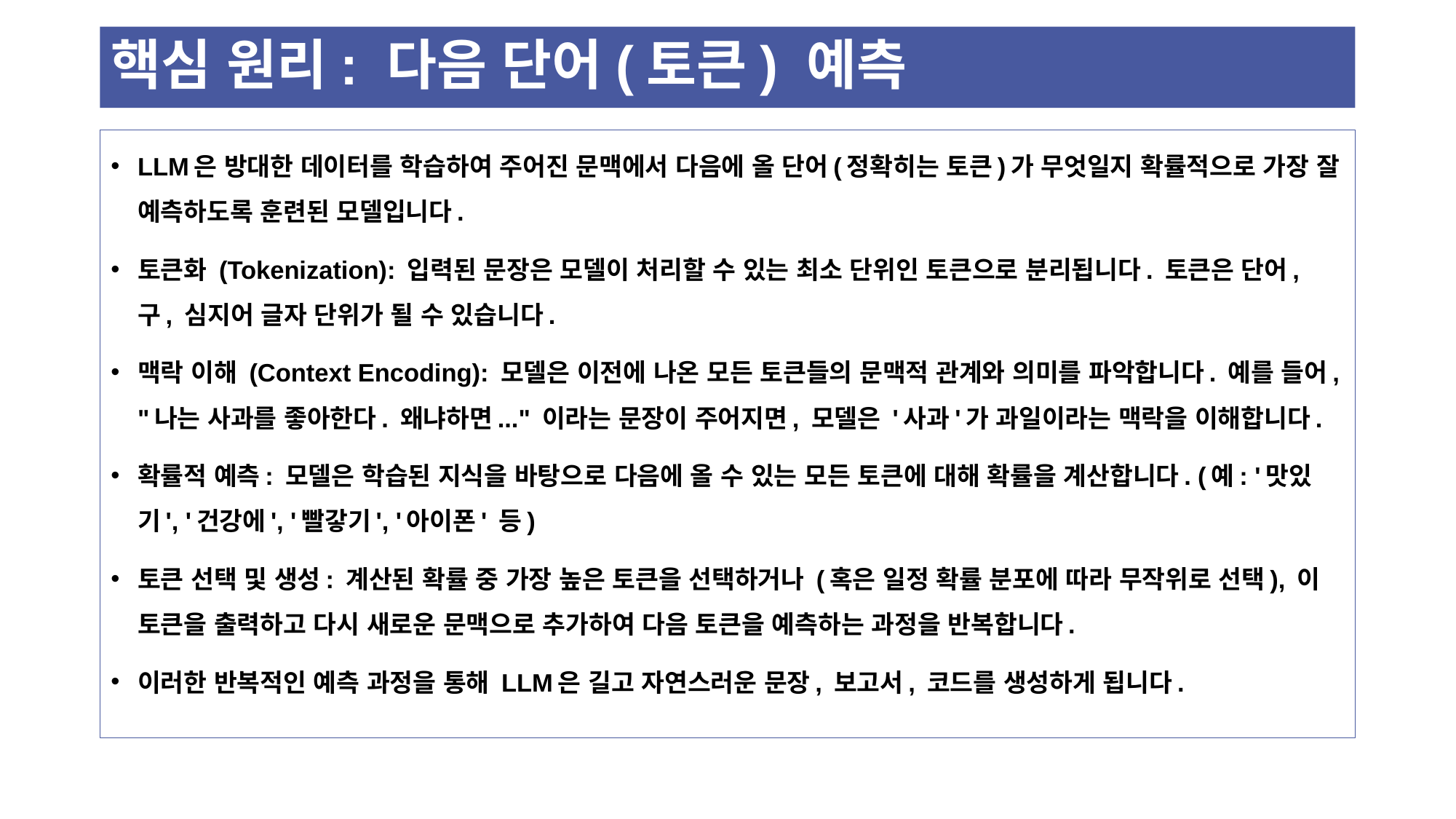

# 핵심 원리: 다음 단어(토큰) 예측
LLM은 방대한 데이터를 학습하여 주어진 문맥에서 다음에 올 단어(정확히는 토큰)가 무엇일지 확률적으로 가장 잘 예측하도록 훈련된 모델입니다.
토큰화 (Tokenization): 입력된 문장은 모델이 처리할 수 있는 최소 단위인 토큰으로 분리됩니다. 토큰은 단어, 구, 심지어 글자 단위가 될 수 있습니다.
맥락 이해 (Context Encoding): 모델은 이전에 나온 모든 토큰들의 문맥적 관계와 의미를 파악합니다. 예를 들어, "나는 사과를 좋아한다. 왜냐하면..." 이라는 문장이 주어지면, 모델은 '사과'가 과일이라는 맥락을 이해합니다.
확률적 예측: 모델은 학습된 지식을 바탕으로 다음에 올 수 있는 모든 토큰에 대해 확률을 계산합니다. (예: '맛있기', '건강에', '빨갛기', '아이폰' 등)
토큰 선택 및 생성: 계산된 확률 중 가장 높은 토큰을 선택하거나 (혹은 일정 확률 분포에 따라 무작위로 선택), 이 토큰을 출력하고 다시 새로운 문맥으로 추가하여 다음 토큰을 예측하는 과정을 반복합니다.
이러한 반복적인 예측 과정을 통해 LLM은 길고 자연스러운 문장, 보고서, 코드를 생성하게 됩니다.